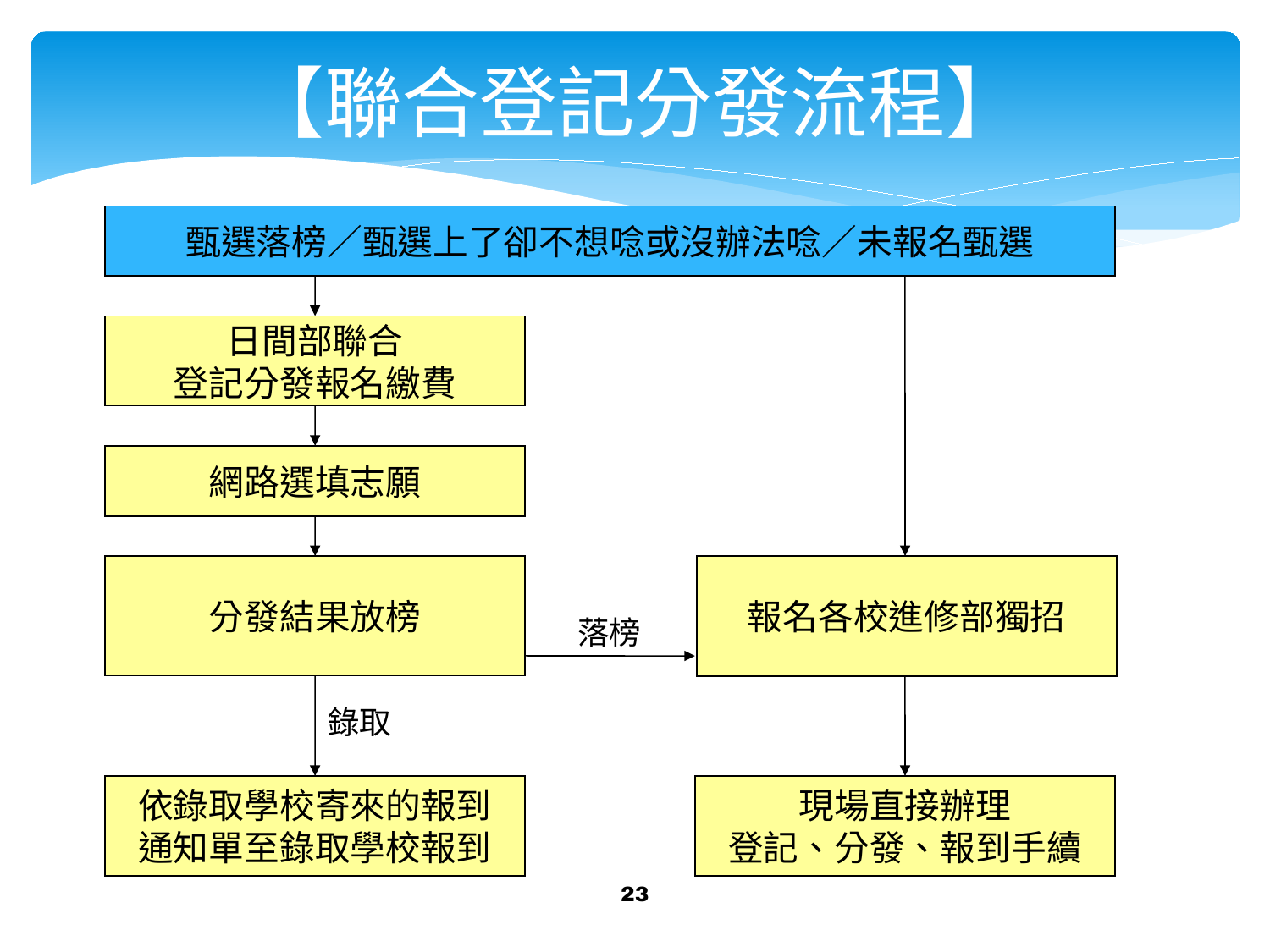

【聯合登記分發流程】
甄選落榜／甄選上了卻不想唸或沒辦法唸／未報名甄選

日間部聯合
登記分發報名繳費

網路選填志願

分發結果放榜
報名各校進修部獨招
落榜

錄取
依錄取學校寄來的報到
通知單至錄取學校報到
現場直接辦理
登記、分發、報到手續
23